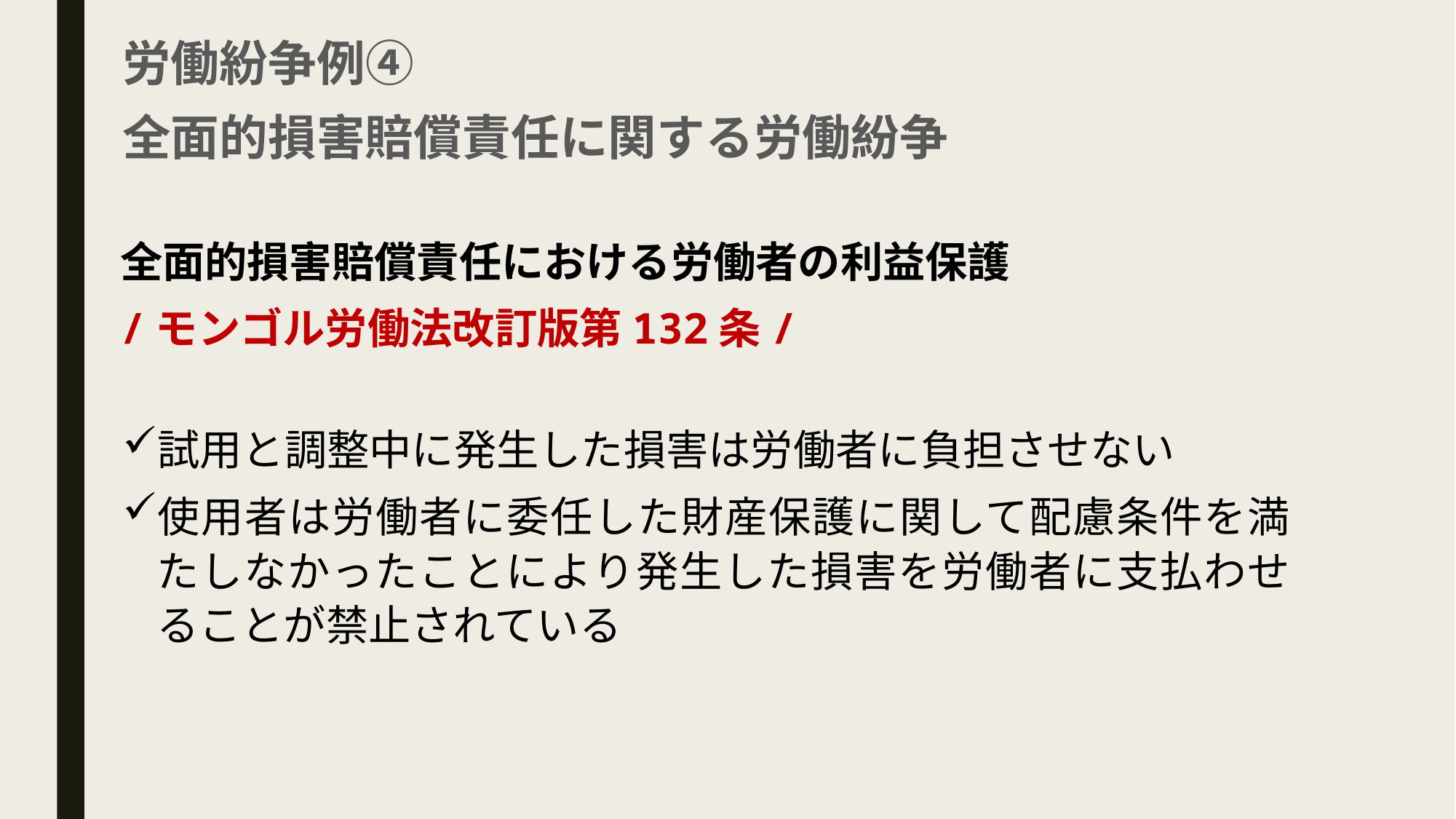

労働紛争例④
全面的損害賠償責任に関する労働紛争
全面的損害賠償責任における労働者の利益保護
/モンゴル労働法改訂版第132条/
試用と調整中に発生した損害は労働者に負担させない
使用者は労働者に委任した財産保護に関して配慮条件を満たしなかったことにより発生した損害を労働者に支払わせることが禁止されている